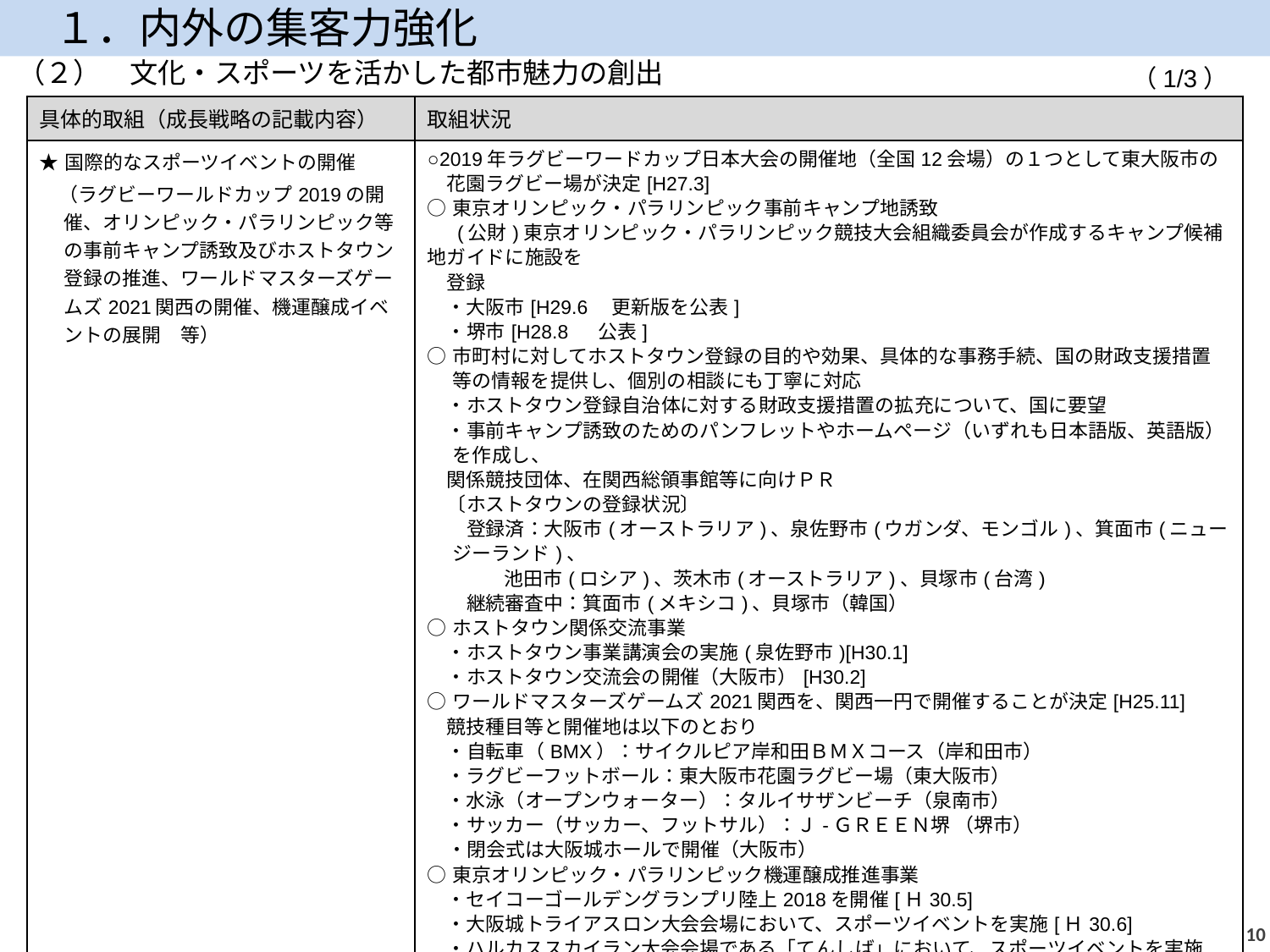

１．内外の集客力強化
（２）　文化・スポーツを活かした都市魅力の創出
（1/3）
| 具体的取組（成長戦略の記載内容） | 取組状況 |
| --- | --- |
| ★国際的なスポーツイベントの開催 　（ラグビーワールドカップ2019の開催、オリンピック・パラリンピック等の事前キャンプ誘致及びホストタウン登録の推進、ワールドマスターズゲームズ2021関西の開催、機運醸成イベントの展開　等） | ○2019年ラグビーワードカップ日本大会の開催地（全国12会場）の１つとして東大阪市の 花園ラグビー場が決定[H27.3] ○東京オリンピック・パラリンピック事前キャンプ地誘致 　 (公財)東京オリンピック・パラリンピック競技大会組織委員会が作成するキャンプ候補地ガイドに施設を 登録 　・大阪市[H29.6　更新版を公表] 　・堺市[H28.8 　公表] ○市町村に対してホストタウン登録の目的や効果、具体的な事務手続、国の財政支援措置等の情報を提供し、個別の相談にも丁寧に対応 　・ホストタウン登録自治体に対する財政支援措置の拡充について、国に要望 　・事前キャンプ誘致のためのパンフレットやホームページ（いずれも日本語版、英語版）を作成し、 関係競技団体、在関西総領事館等に向けＰＲ 　〔ホストタウンの登録状況〕 　　登録済：大阪市(オーストラリア)、泉佐野市(ウガンダ、モンゴル)、箕面市(ニュージーランド)、 池田市(ロシア)、茨木市(オーストラリア)、貝塚市(台湾) 　　継続審査中：箕面市(メキシコ)、貝塚市（韓国） ○ホストタウン関係交流事業 　・ホストタウン事業講演会の実施(泉佐野市)[H30.1] 　・ホストタウン交流会の開催（大阪市）[H30.2] ○ワールドマスターズゲームズ2021関西を、関西一円で開催することが決定[H25.11] 競技種目等と開催地は以下のとおり 　・自転車（BMX）：サイクルピア岸和田ＢＭＸコース（岸和田市） 　・ラグビーフットボール：東大阪市花園ラグビー場（東大阪市） 　・水泳（オープンウォーター）：タルイサザンビーチ（泉南市） 　・サッカー（サッカー、フットサル）：Ｊ-ＧＲＥＥＮ堺 （堺市） 　・閉会式は大阪城ホールで開催（大阪市） ○東京オリンピック・パラリンピック機運醸成推進事業 　・セイコーゴールデングランプリ陸上2018を開催[Ｈ30.5] 　・大阪城トライアスロン大会会場において、スポーツイベントを実施[Ｈ30.6] 　・ハルカススカイラン大会会場である「てんしば」において、スポーツイベントを実施[Ｈ30.11] 　・府庁正庁の間にて、東京2020オリンピック・パラリンピック フラッグ歓迎イベントを実施[H30.11.30] ・府内21か所にてフラッグツアー巡回展示を実施[H30.11.30～H30.12.28] |

10